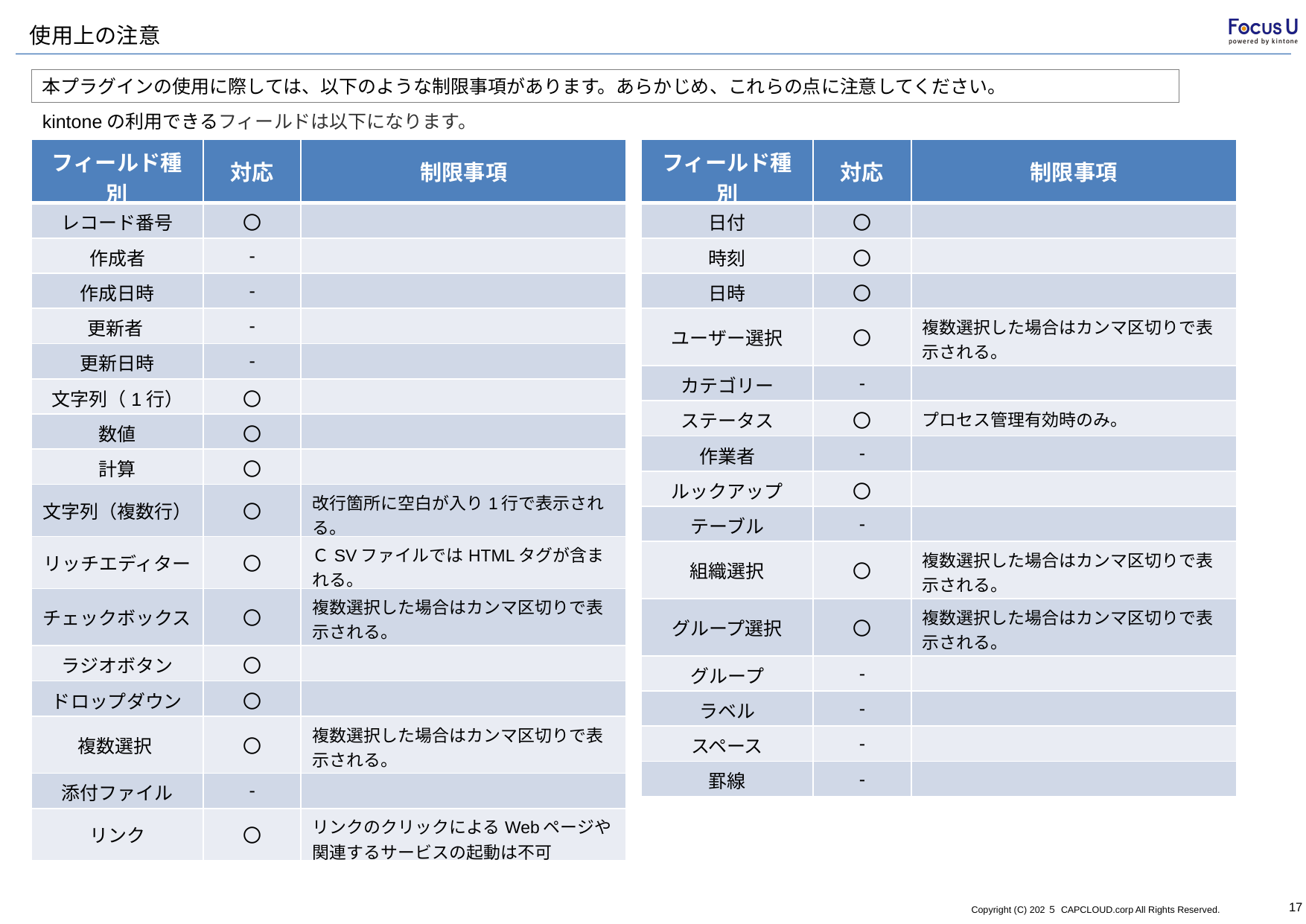

使用上の注意
本プラグインの使用に際しては、以下のような制限事項があります。あらかじめ、これらの点に注意してください。
kintoneの利用できるフィールドは以下になります。
| フィールド種別 | 対応 | 制限事項 |
| --- | --- | --- |
| レコード番号 | 〇 |  |
| 作成者 | - |  |
| 作成日時 | - |  |
| 更新者 | - |  |
| 更新日時 | - |  |
| 文字列（1行） | 〇 |  |
| 数値 | 〇 |  |
| 計算 | 〇 |  |
| 文字列（複数行） | 〇 | 改行箇所に空白が入り1行で表示される。 |
| リッチエディター | 〇 | ＣSVファイルではHTMLタグが含まれる。 |
| チェックボックス | 〇 | 複数選択した場合はカンマ区切りで表示される。 |
| ラジオボタン | 〇 |  |
| ドロップダウン | 〇 |  |
| 複数選択 | 〇 | 複数選択した場合はカンマ区切りで表示される。 |
| 添付ファイル | - |  |
| リンク | 〇 | リンクのクリックによるWebページや関連するサービスの起動は不可 |
| フィールド種別 | 対応 | 制限事項 |
| --- | --- | --- |
| 日付 | 〇 |  |
| 時刻 | 〇 |  |
| 日時 | 〇 |  |
| ユーザー選択 | 〇 | 複数選択した場合はカンマ区切りで表示される。 |
| カテゴリー | - |  |
| ステータス | 〇 | プロセス管理有効時のみ。 |
| 作業者 | - |  |
| ルックアップ | 〇 |  |
| テーブル | - |  |
| 組織選択 | 〇 | 複数選択した場合はカンマ区切りで表示される。 |
| グループ選択 | 〇 | 複数選択した場合はカンマ区切りで表示される。 |
| グループ | - |  |
| ラベル | - |  |
| スペース | - |  |
| 罫線 | - |  |